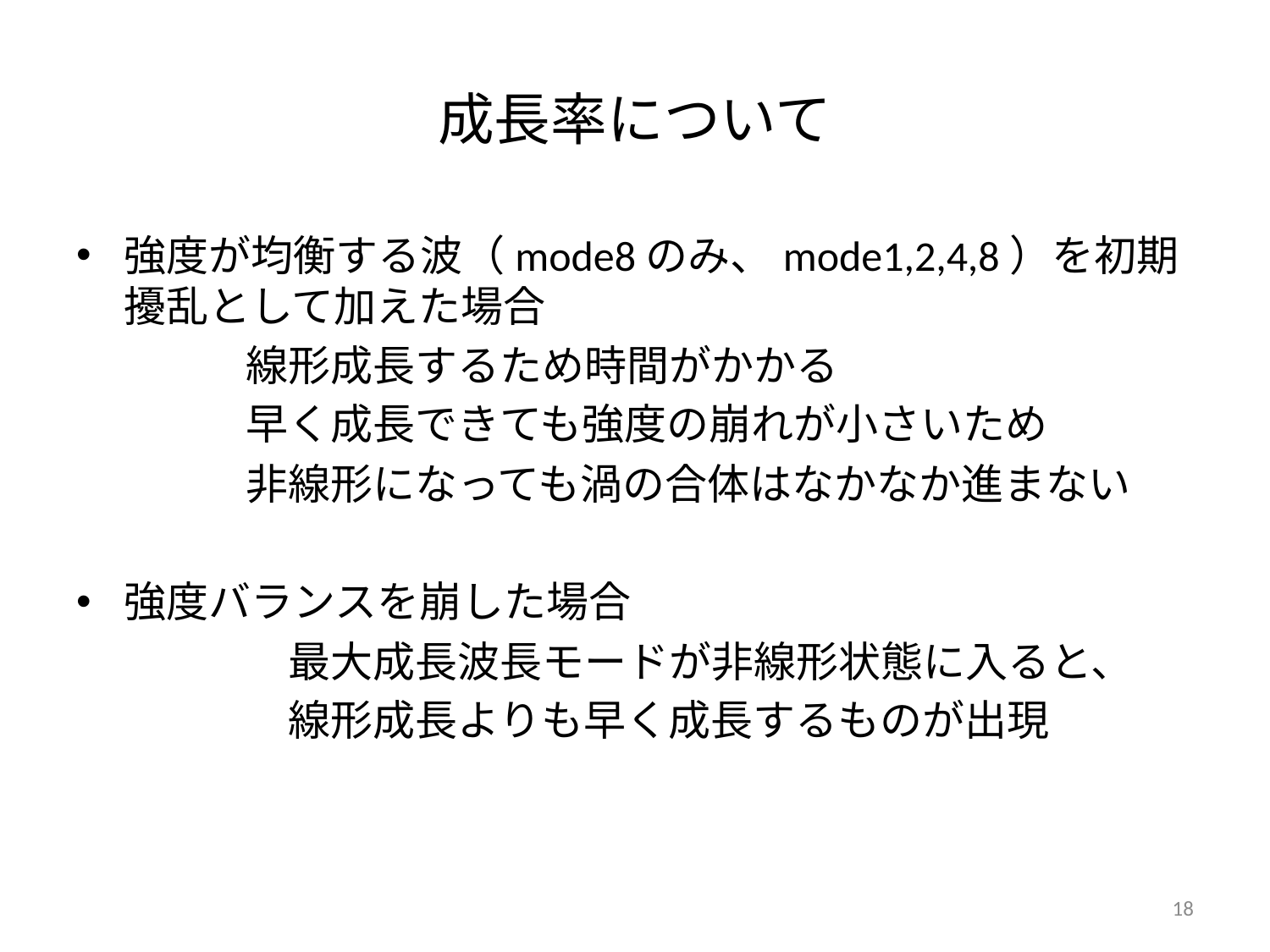

# 成長率について
強度が均衡する波（mode8のみ、mode1,2,4,8）を初期擾乱として加えた場合
　　　　線形成長するため時間がかかる
　　　　早く成長できても強度の崩れが小さいため
　　　　非線形になっても渦の合体はなかなか進まない

強度バランスを崩した場合
　　　　　最大成長波長モードが非線形状態に入ると、
　　　　　線形成長よりも早く成長するものが出現

18